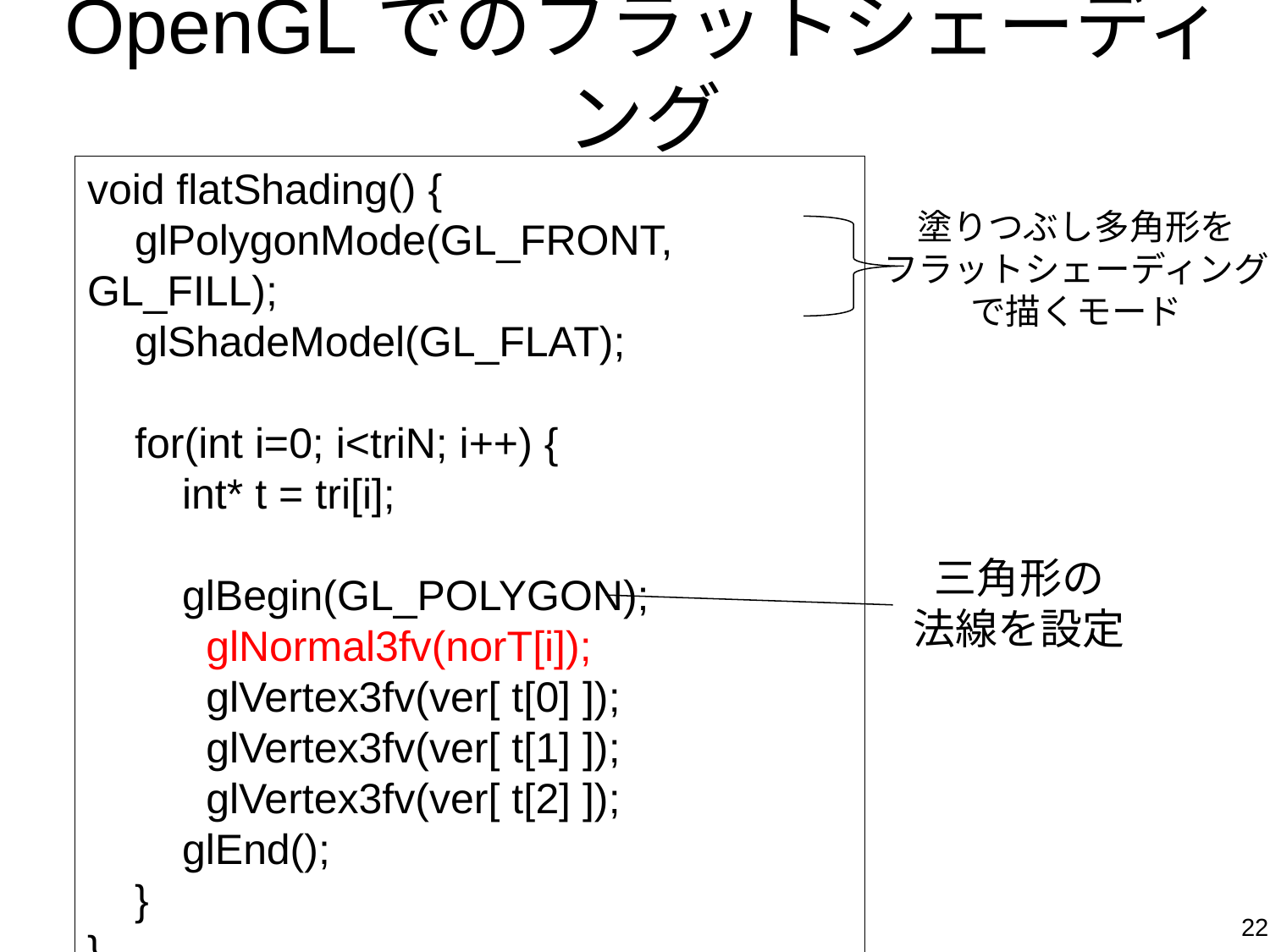

# OpenGLでのフラットシェーディング
void flatShading() {
    glPolygonMode(GL_FRONT, GL_FILL);
    glShadeModel(GL_FLAT);

    for(int i=0; i<triN; i++) {
        int* t = tri[i];

        glBegin(GL_POLYGON);
          glNormal3fv(norT[i]);
          glVertex3fv(ver[ t[0] ]);
          glVertex3fv(ver[ t[1] ]);
          glVertex3fv(ver[ t[2] ]);
        glEnd();
    }
}
塗りつぶし多角形を
フラットシェーディング
で描くモード

三角形の
法線を設定

22